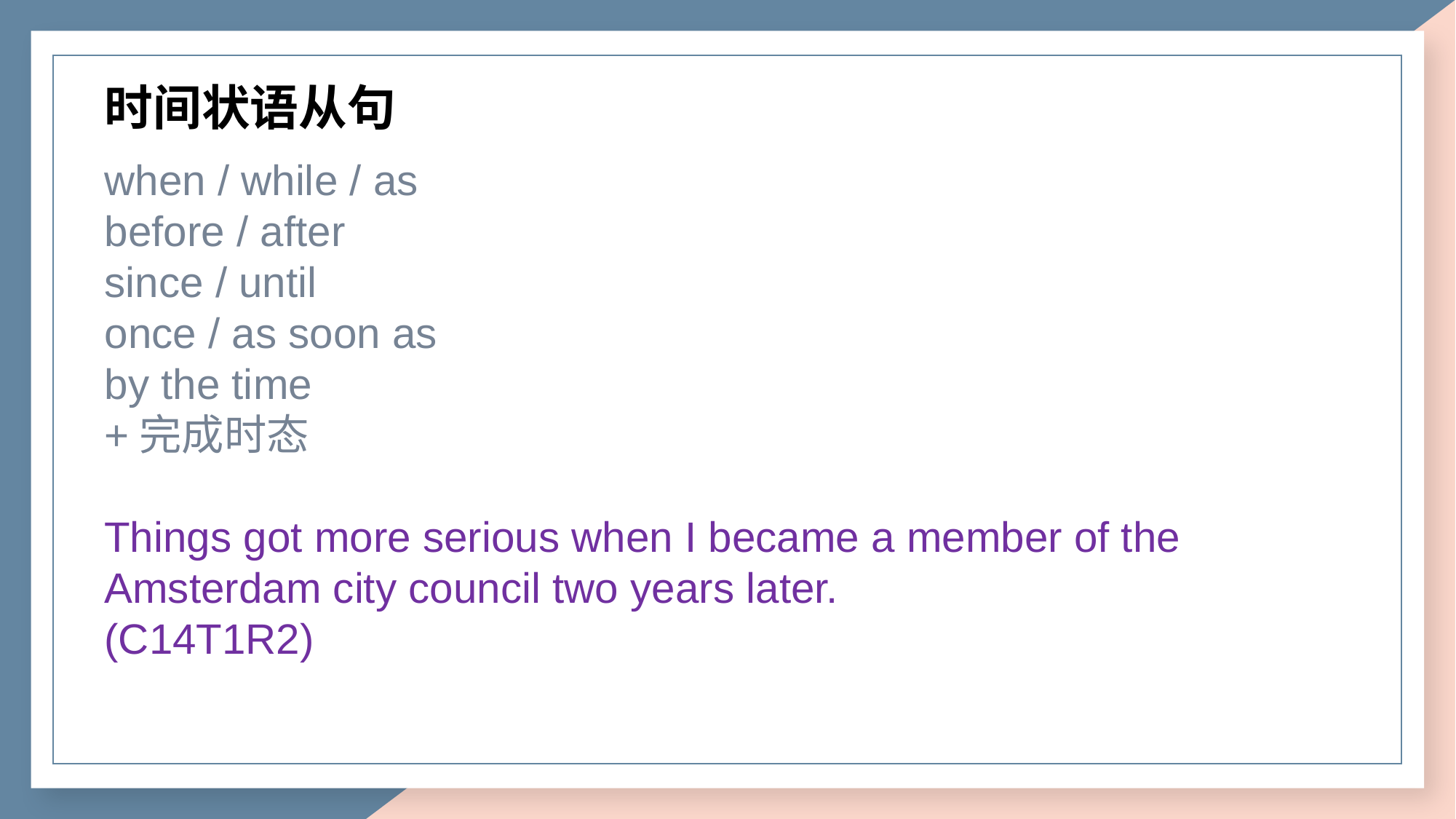

时间状语从句
when / while / as
before / after
since / until
once / as soon as
by the time
+完成时态

Things got more serious when I became a member of the Amsterdam city council two years later.
(C14T1R2)